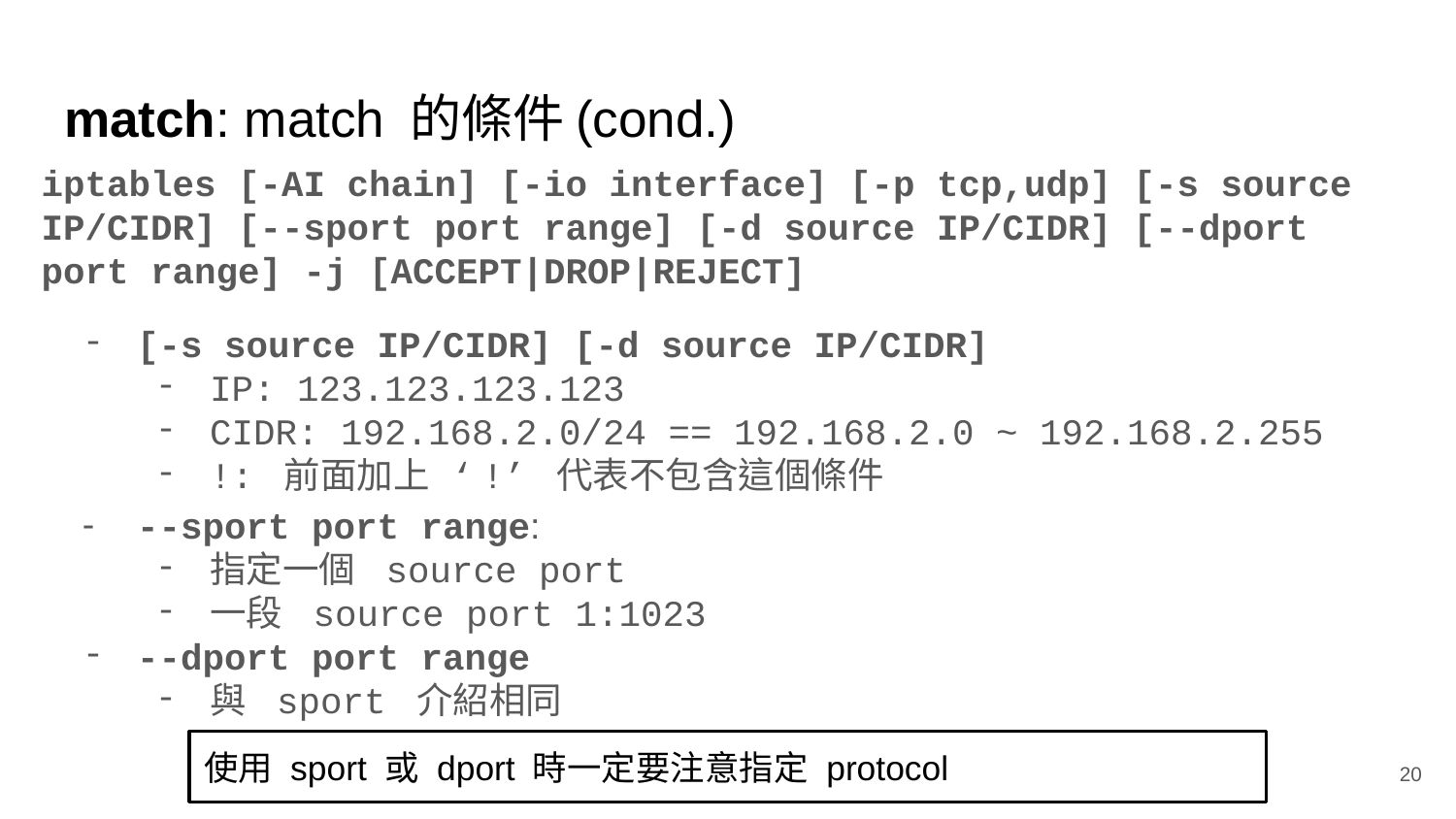

# match: match 的條件(cond.)
iptables [-AI chain] [-io interface] [-p tcp,udp] [-s source IP/CIDR] [--sport port range] [-d source IP/CIDR] [--dport port range] -j [ACCEPT|DROP|REJECT]
[-s source IP/CIDR] [-d source IP/CIDR]
IP: 123.123.123.123
CIDR: 192.168.2.0/24 == 192.168.2.0 ~ 192.168.2.255
!: 前面加上 ‘!’ 代表不包含這個條件
--sport port range:
指定一個 source port
一段 source port 1:1023
--dport port range
與 sport 介紹相同
使用 sport 或 dport 時一定要注意指定 protocol
20